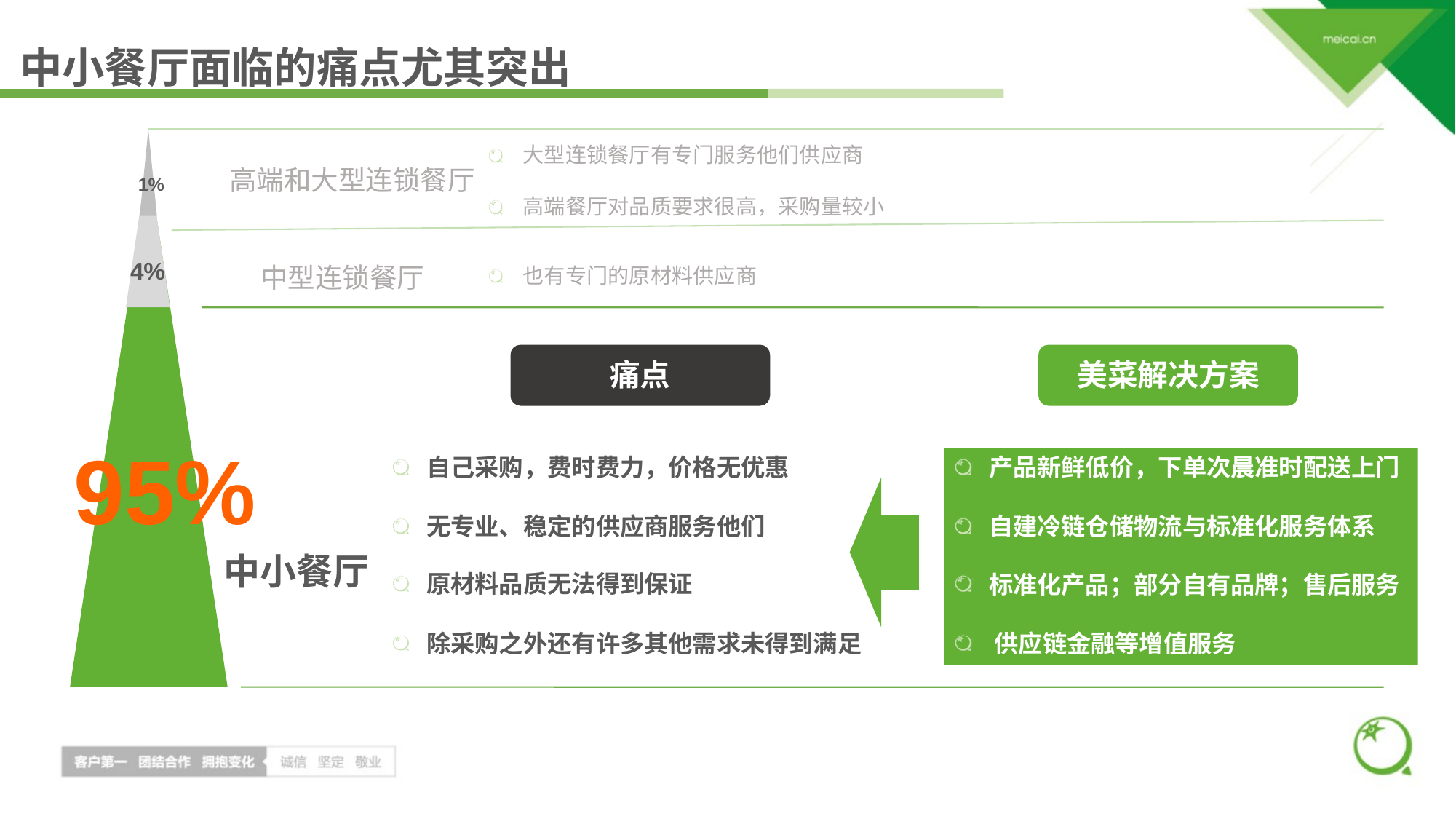

# 中小餐厅面临的痛点尤其突出

大型连锁餐厅有专门服务他们供应商

高端和大型连锁餐厅

1%
高端餐厅对品质要求很高，采购量较小

4%
中型连锁餐厅
也有专门的原材料供应商

痛点
美菜解决方案
95%
中小餐厅

产品新鲜低价，下单次晨准时配送上门
自建冷链仓储物流与标准化服务体系  标准化产品；部分自有品牌；售后服务  供应链金融等增值服务
自己采购，费时费力，价格无优惠

无专业、稳定的供应商服务他们

原材料品质无法得到保证

除采购之外还有许多其他需求未得到满足

4